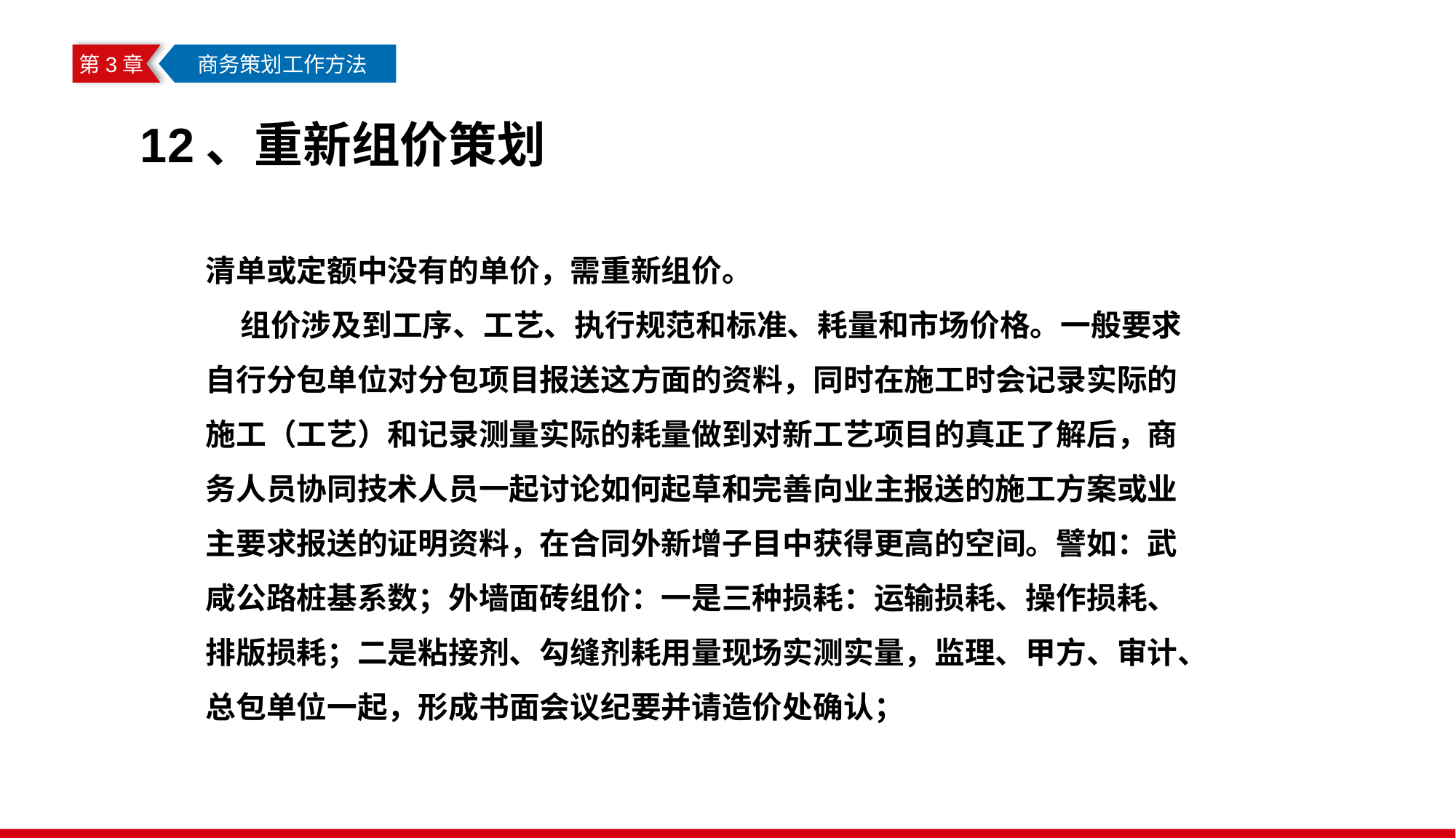

第3章
    商务策划工作方法
12、重新组价策划
清单或定额中没有的单价，需重新组价。
    组价涉及到工序、工艺、执行规范和标准、耗量和市场价格。一般要求自行分包单位对分包项目报送这方面的资料，同时在施工时会记录实际的施工（工艺）和记录测量实际的耗量做到对新工艺项目的真正了解后，商务人员协同技术人员一起讨论如何起草和完善向业主报送的施工方案或业主要求报送的证明资料，在合同外新增子目中获得更高的空间。譬如：武咸公路桩基系数；外墙面砖组价：一是三种损耗：运输损耗、操作损耗、排版损耗；二是粘接剂、勾缝剂耗用量现场实测实量，监理、甲方、审计、总包单位一起，形成书面会议纪要并请造价处确认；